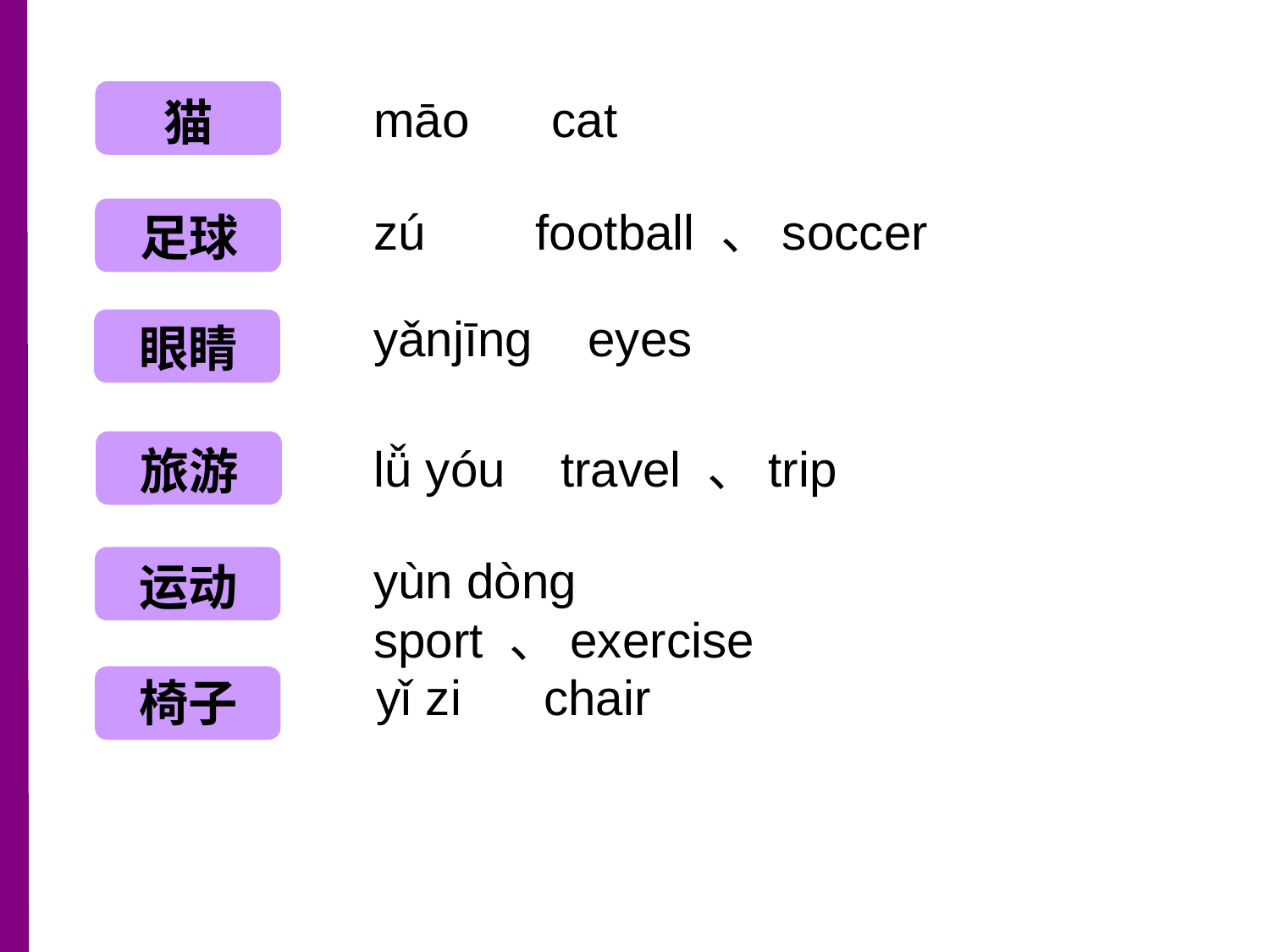

猫
māo      cat
zú        football 、soccer

足球
yǎnjīng    eyes

眼睛
lǚ yóu    travel 、trip

旅游
yùn dòng   sport 、exercise

运动
yǐ zi      chair
椅子